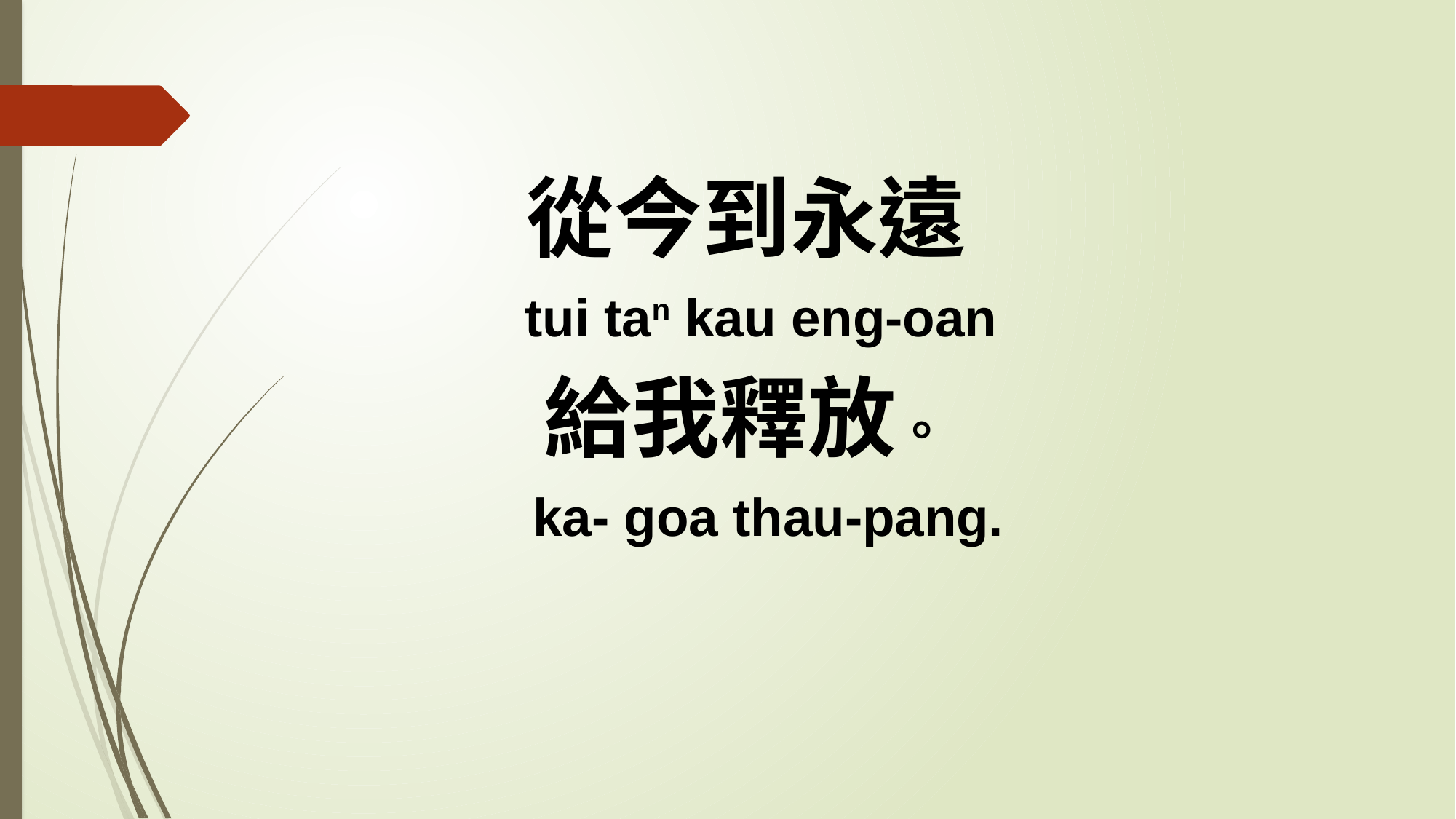

從今到永遠
  tui tan kau eng-oan
給我釋放。
   ka- goa thau-pang.